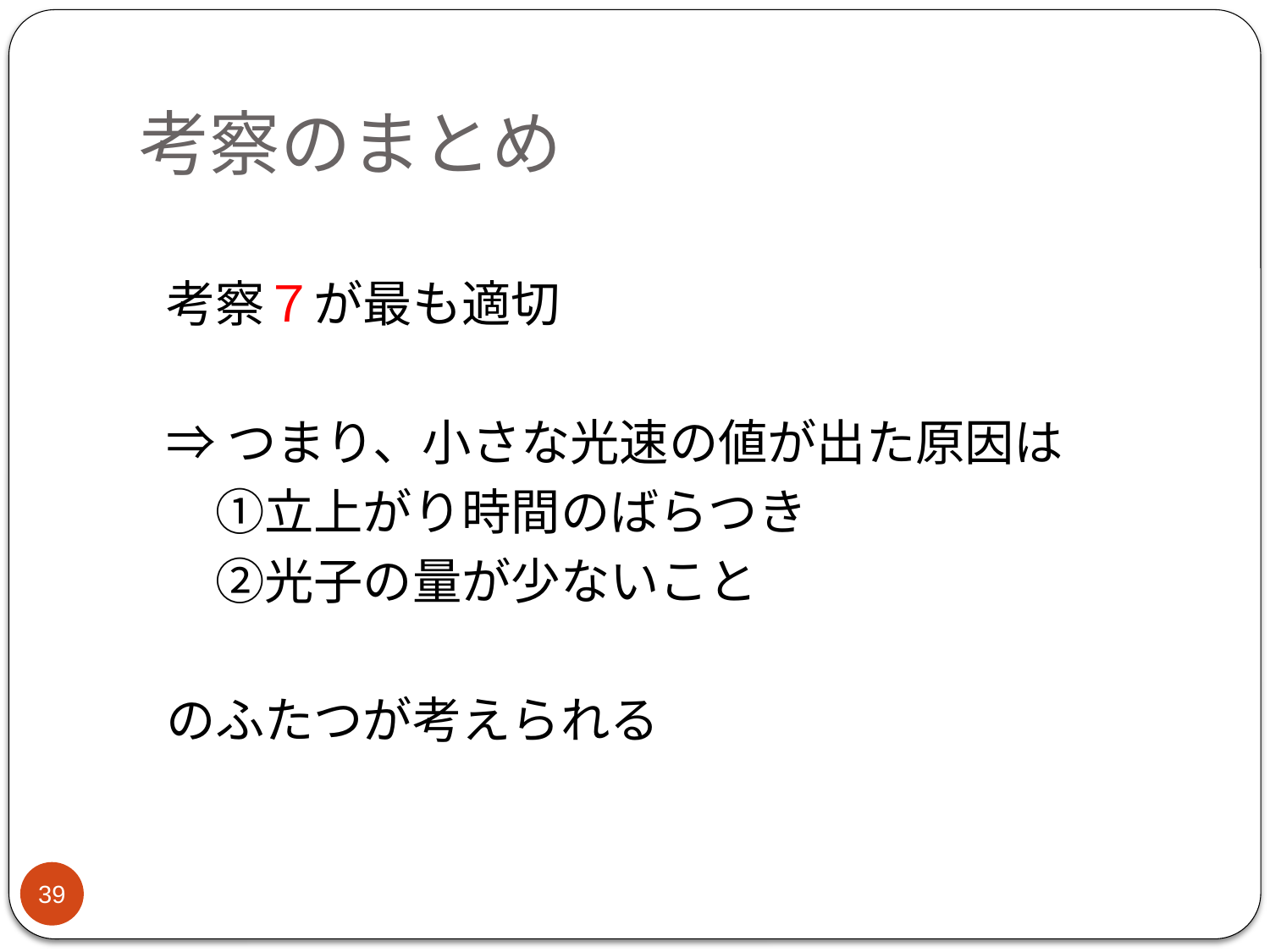

# 考察のまとめ

考察７が最も適切

⇒つまり、小さな光速の値が出た原因は
　①立上がり時間のばらつき
　②光子の量が少ないこと

のふたつが考えられる

39